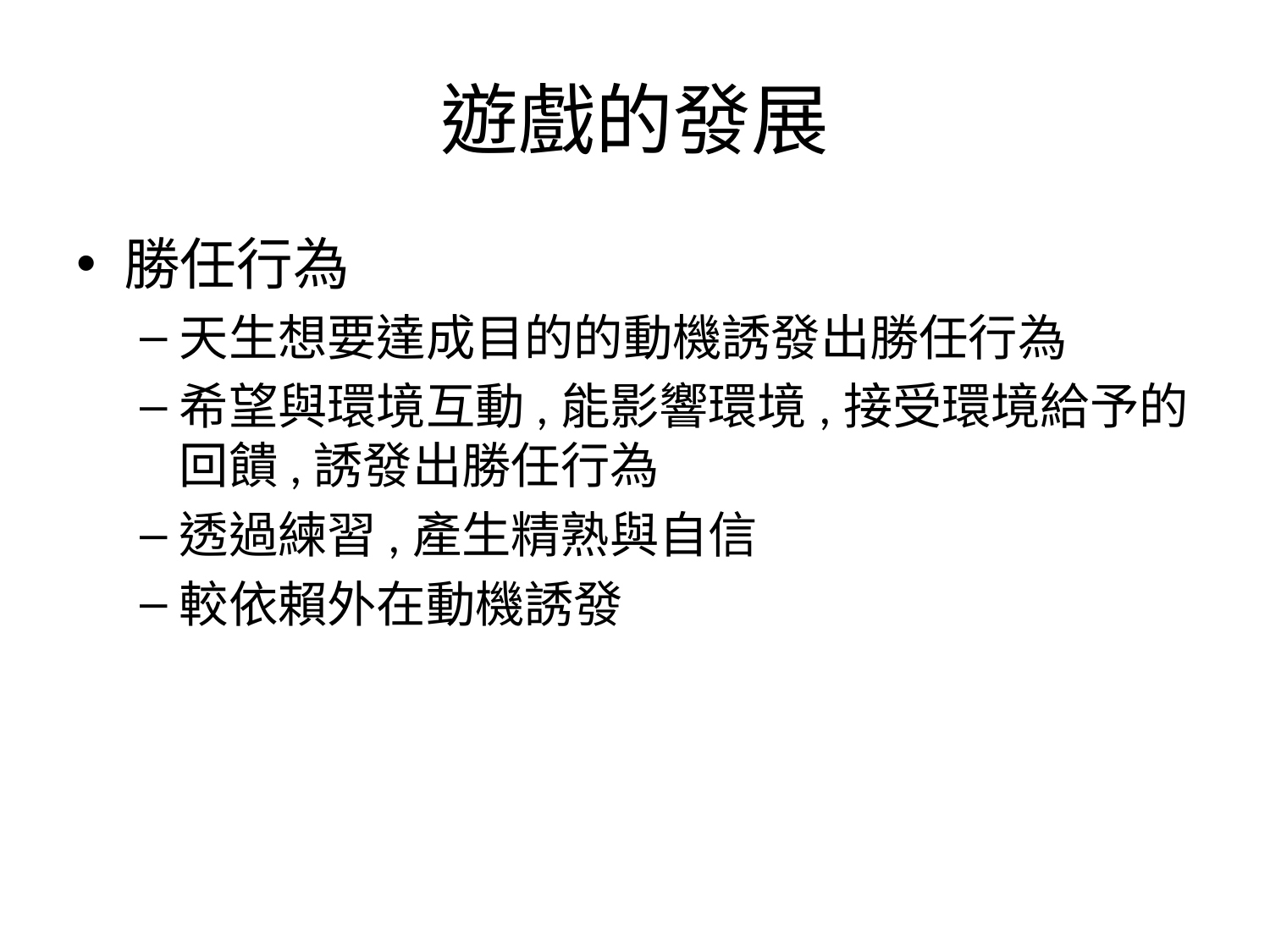

# 遊戲的發展
勝任行為
天生想要達成目的的動機誘發出勝任行為
希望與環境互動,能影響環境,接受環境給予的回饋,誘發出勝任行為
透過練習,產生精熟與自信
較依賴外在動機誘發